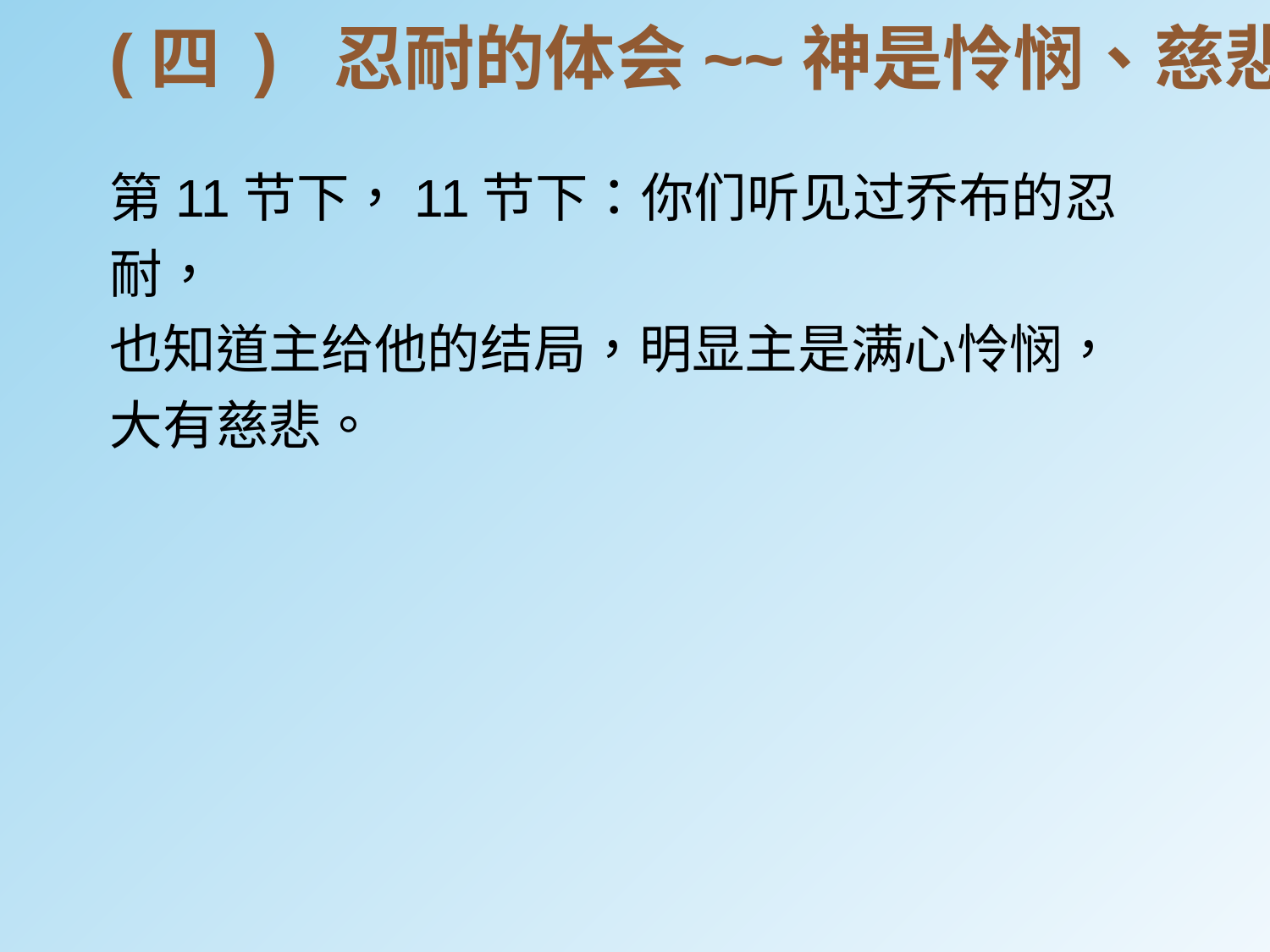

(四 )  忍耐的体会~~神是怜悯、慈悲
第11节下，11节下：你们听见过乔布的忍耐，
也知道主给他的结局，明显主是满心怜悯，大有慈悲。